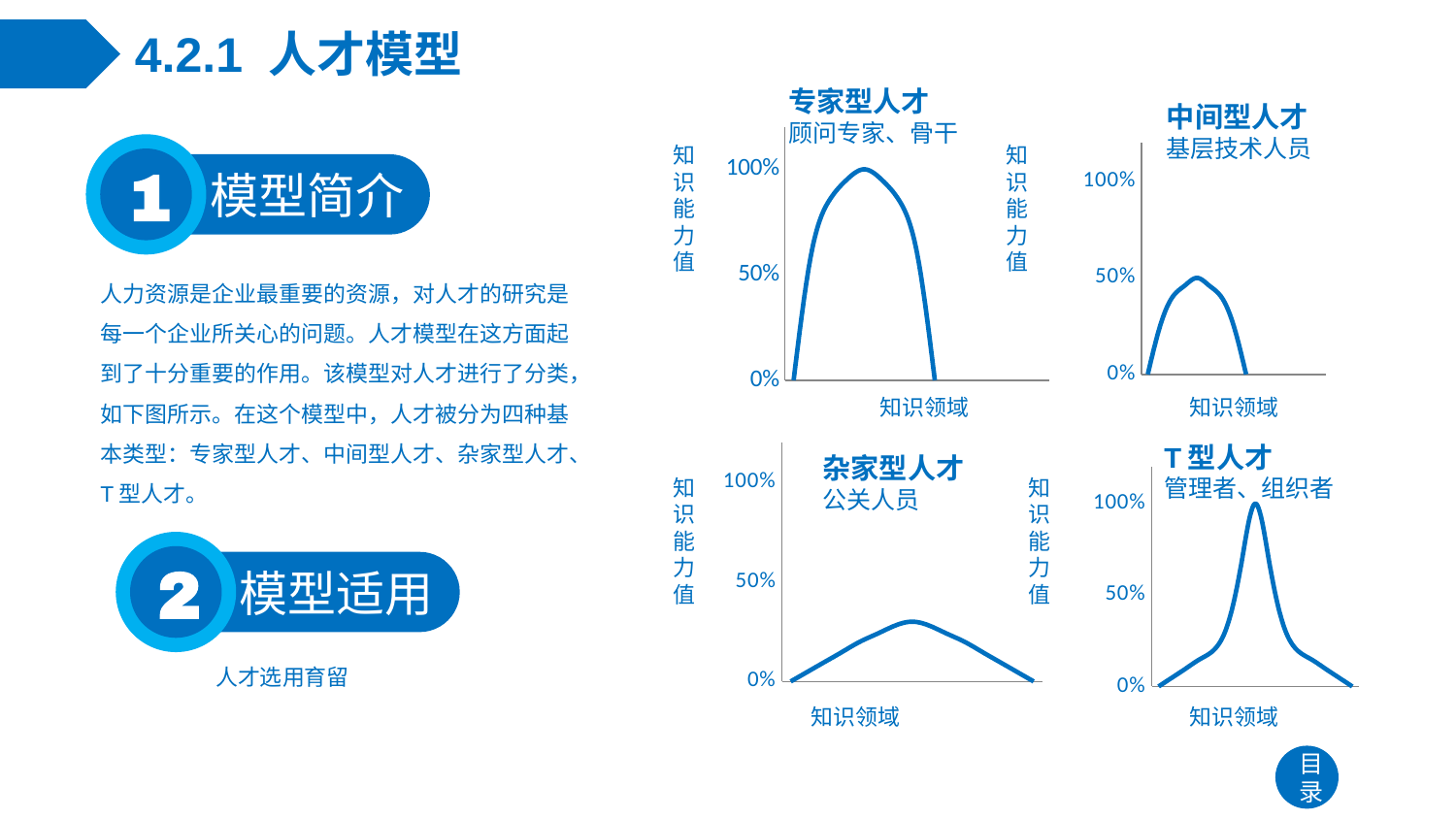

# 4.2.1 人才模型

### Chart

| Category | 列1 |
|---|---|
| 类别 1 | 0.0 |
| 类别 2 | 0.25 |
| 类别 3 | 0.4 |
| 类别 4 | 0.46 |
| 类别 5 | 0.5 |
| 类别 6 | 0.46 |
| 类别 7 | 0.4 |
| 类别 8 | 0.25 |
| 类别 9 | 0.0 |
专家型人才
顾问专家、骨干
中间型人才
基层技术人员

### Chart

| Category | 列1 |
|---|---|
| 类别 1 | 0.0 |
| 类别 2 | 0.6 |
| 类别 3 | 0.85 |
| 类别 4 | 0.95 |
| 类别 5 | 1.0 |
| 类别 6 | 0.95 |
| 类别 7 | 0.85 |
| 类别 8 | 0.6 |
| 类别 9 | 0.0 |
1
模型简介
知识 能力值
知识 能力值
人力资源是企业最重要的资源，对人才的研究是每一个企业所关心的问题。人才模型在这方面起到了十分重要的作用。该模型对人才进行了分类，如下图所示。在这个模型中，人才被分为四种基本类型：专家型人才、中间型人才、杂家型人才、T型人才。
知识领域
知识领域
T型人才
管理者、组织者

### Chart

| Category | 列1 |
|---|---|
| 类别 1 | 0.0 |
|  | 0.05 |
| 类别 2 | 0.1 |
| 类别 3 | 0.15 |
| 类别 4 | 0.2 |
| 类别 5 | 0.24 |
| 类别 6 | 0.28 |
| 类别 7 | 0.3 |
| 类别 8 | 0.28 |
| 类别 9 | 0.24 |
杂家型人才
公关人员

### Chart

| Category | 列1 |
|---|---|
| 类别 1 | 0.0 |
|  | 0.05 |
| 类别 2 | 0.1 |
| 类别 3 | 0.15 |
| 类别 4 | 0.2 |
| 类别 5 | 0.34 |
| 类别 6 | 0.68 |
| 类别 7 | 1.0 |
| 类别 8 | 0.68 |
| 类别 9 | 0.34 |
知识 能力值
知识 能力值

2
模型适用
人才选用育留
知识领域
知识领域
目录